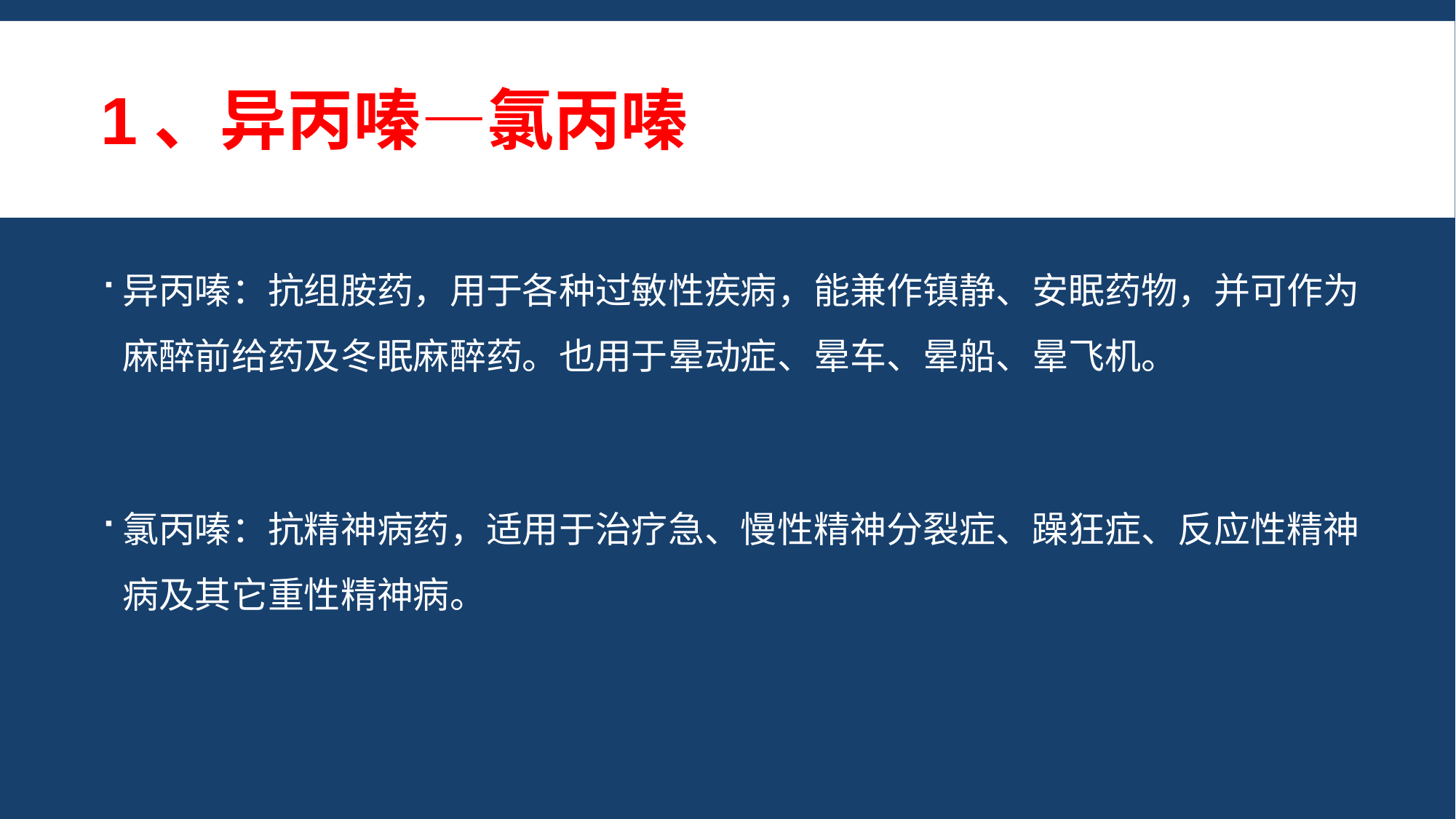

# 1、异丙嗪—氯丙嗪
异丙嗪：抗组胺药，用于各种过敏性疾病，能兼作镇静、安眠药物，并可作为麻醉前给药及冬眠麻醉药。也用于晕动症、晕车、晕船、晕飞机。

氯丙嗪：抗精神病药，适用于治疗急、慢性精神分裂症、躁狂症、反应性精神病及其它重性精神病。